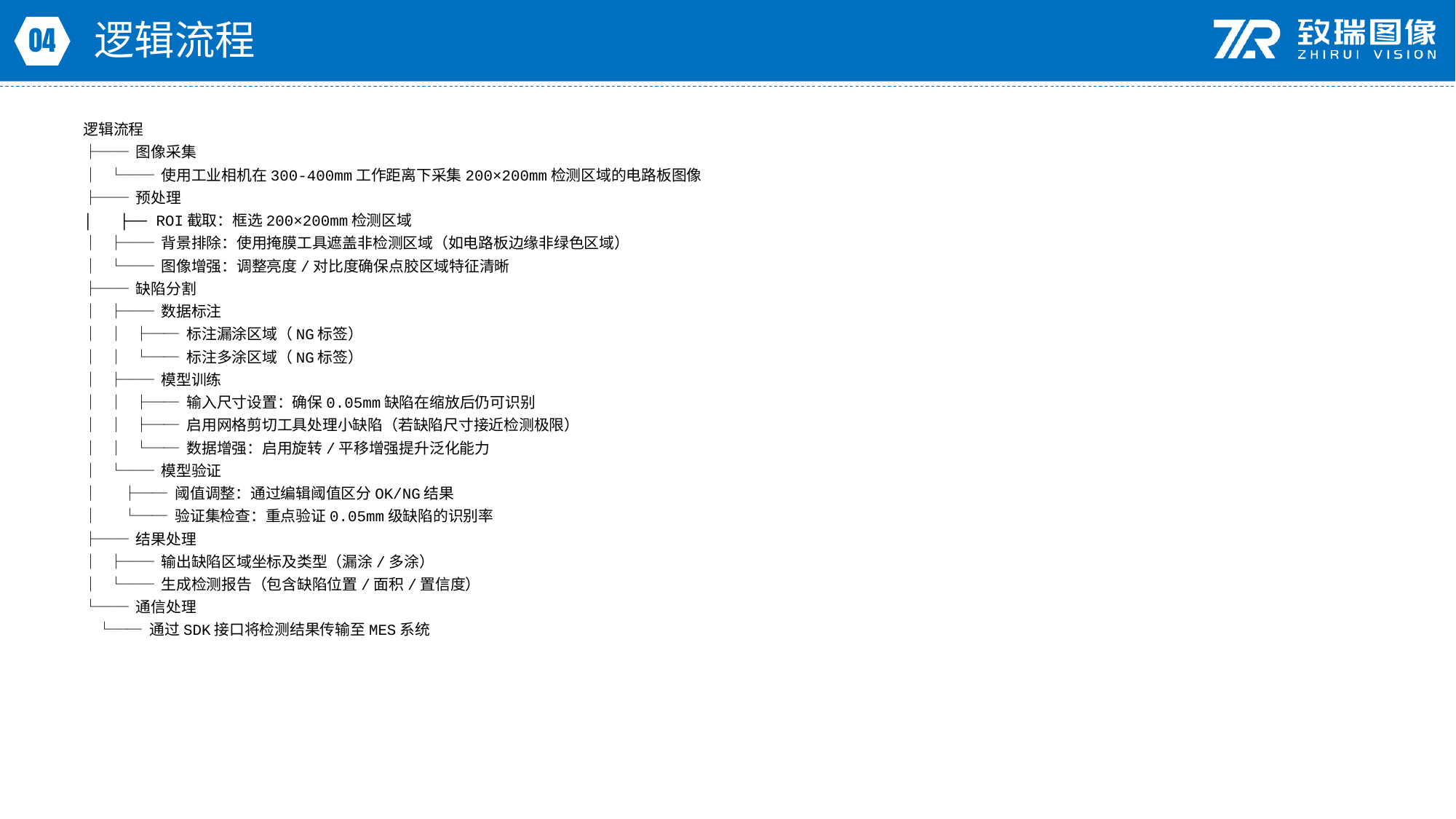

逻辑流程
04

逻辑流程
├── 图像采集
│   └── 使用工业相机在300-400mm工作距离下采集200×200mm检测区域的电路板图像
├── 预处理
│   ├── ROI截取：框选200×200mm检测区域
│   ├── 背景排除：使用掩膜工具遮盖非检测区域（如电路板边缘非绿色区域）
│   └── 图像增强：调整亮度/对比度确保点胶区域特征清晰
├── 缺陷分割
│   ├── 数据标注
│   │   ├── 标注漏涂区域（NG标签）
│   │   └── 标注多涂区域（NG标签）
│   ├── 模型训练
│   │   ├── 输入尺寸设置：确保0.05mm缺陷在缩放后仍可识别
│   │   ├── 启用网格剪切工具处理小缺陷（若缺陷尺寸接近检测极限）
│   │   └── 数据增强：启用旋转/平移增强提升泛化能力
│   └── 模型验证
│       ├── 阈值调整：通过编辑阈值区分OK/NG结果
│       └── 验证集检查：重点验证0.05mm级缺陷的识别率
├── 结果处理
│   ├── 输出缺陷区域坐标及类型（漏涂/多涂）
│   └── 生成检测报告（包含缺陷位置/面积/置信度）
└── 通信处理
    └── 通过SDK接口将检测结果传输至MES系统